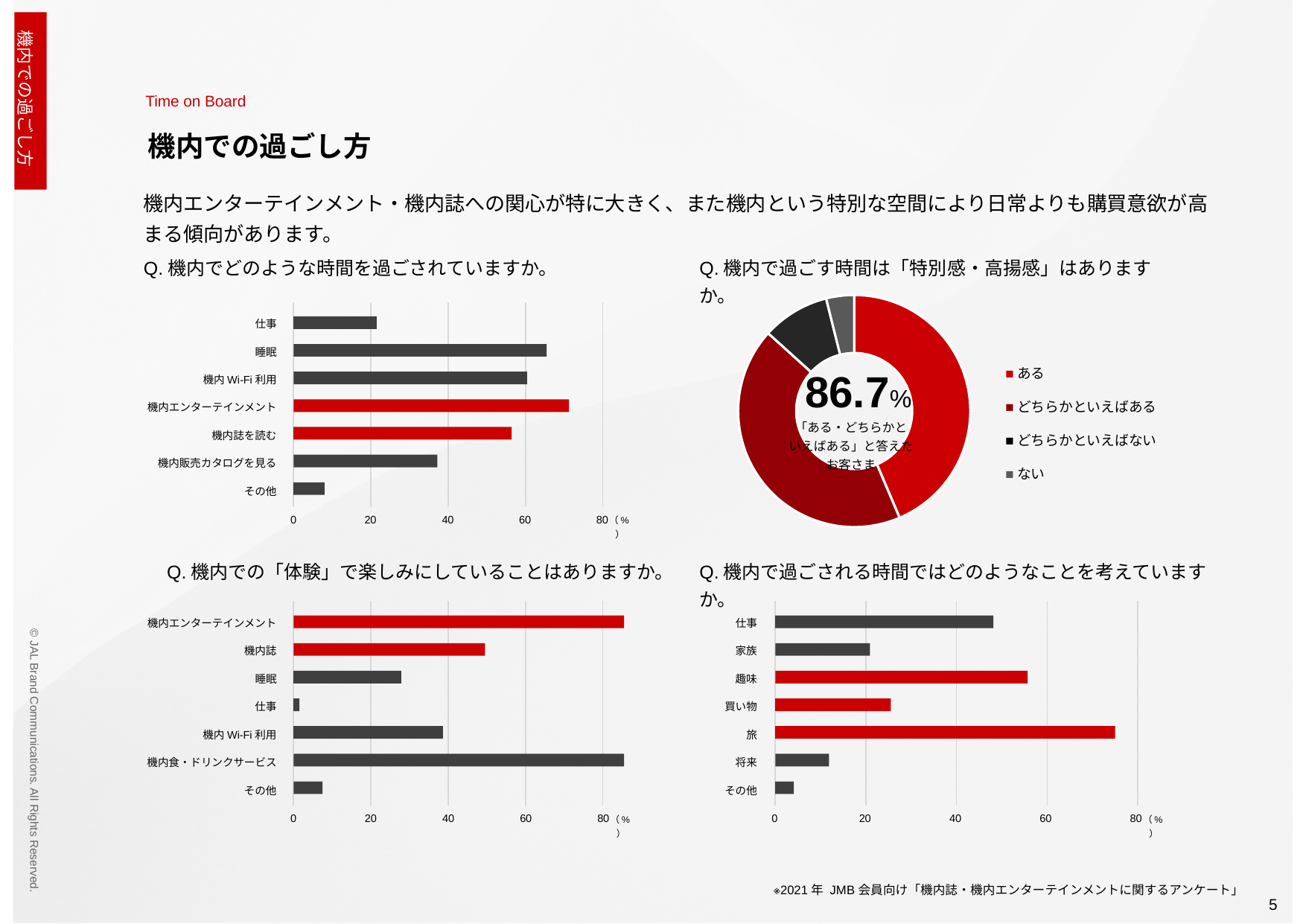

Time on Board
機内での過ごし方
機内での過ごし方
機内エンターテインメント・機内誌への関心が特に大きく、また機内という特別な空間により日常よりも購買意欲が高まる傾向があります。
Q.機内でどのような時間を過ごされていますか。
Q.機内で過ごす時間は「特別感・高揚感」はありますか。

### Chart

| Category | 売上高 |
|---|---|
| 第 1 四半期 | 43.6 |
| 第 2 四半期 | 43.1 |
| 第 3 四半期 | 9.4 |
| 第 4 四半期 | 3.9 |
仕事

睡眠
■ある
■どちらかといえばある
■どちらかといえばない
■ない

86.7%
機内Wi-Fi利用

機内エンターテインメント

「ある・どちらかと
いえばある」と答えた
お客さま
機内誌を読む

機内販売カタログを見る

その他

0
20
40
60
80
（%）
Q.機内での「体験」で楽しみにしていることはありますか。
Q.機内で過ごされる時間ではどのようなことを考えていますか。
機内エンターテインメント
仕事
家族
趣味
買い物
旅
将来
その他

機内誌

睡眠

仕事

機内Wi-Fi利用

機内食・ドリンクサービス

その他

0
20
40
60
80
0
20
40
60
80
（%）
（%）
※2021年 JMB会員向け「機内誌・機内エンターテインメントに関するアンケート」
5